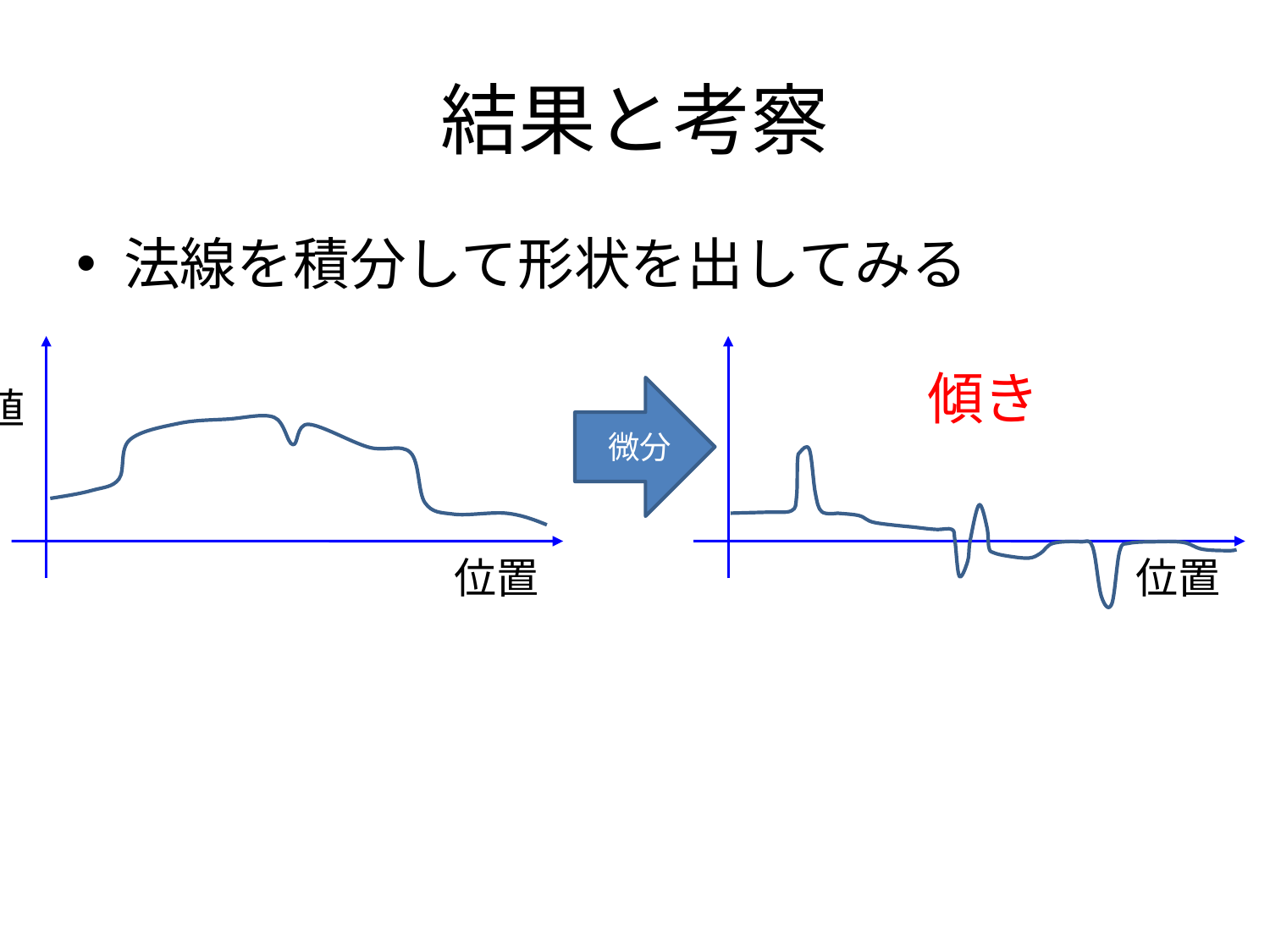

# 結果と考察
法線を積分して形状を出してみる
値

位置

位置
傾き

微分